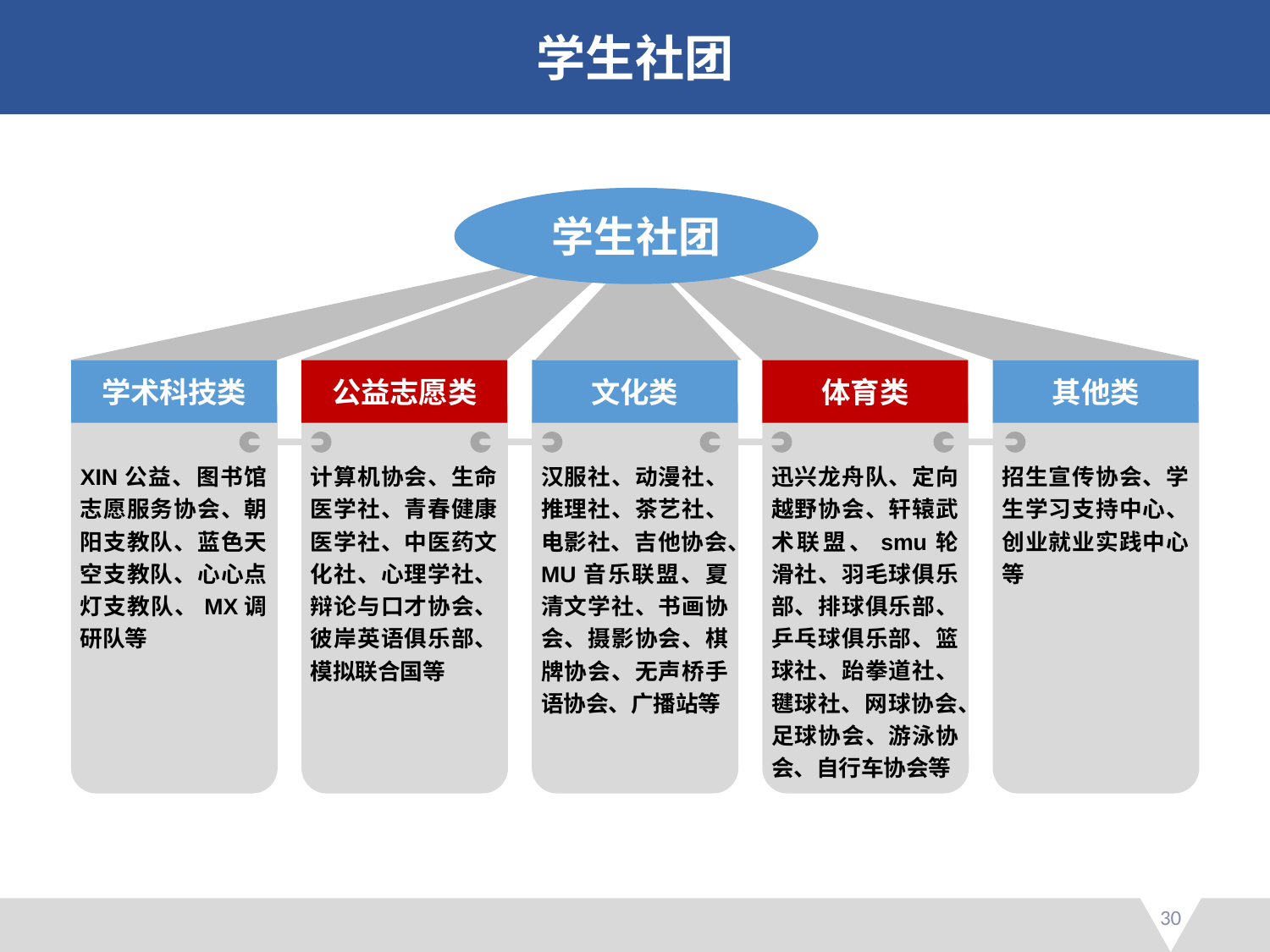

学生社团
学生社团

学术科技类
公益志愿类
文化类
体育类
其他类

XIN公益、图书馆志愿服务协会、朝阳支教队、蓝色天空支教队、心心点灯支教队、MX调研队等
汉服社、动漫社、推理社、茶艺社、电影社、吉他协会、MU音乐联盟、夏清文学社、书画协会、摄影协会、棋牌协会、无声桥手语协会、广播站等
迅兴龙舟队、定向越野协会、轩辕武术联盟、smu轮滑社、羽毛球俱乐部、排球俱乐部、乒乓球俱乐部、篮球社、跆拳道社、毽球社、网球协会、足球协会、游泳协会、自行车协会等
招生宣传协会、学生学习支持中心、创业就业实践中心等
计算机协会、生命医学社、青春健康医学社、中医药文化社、心理学社、辩论与口才协会、彼岸英语俱乐部、模拟联合国等
30